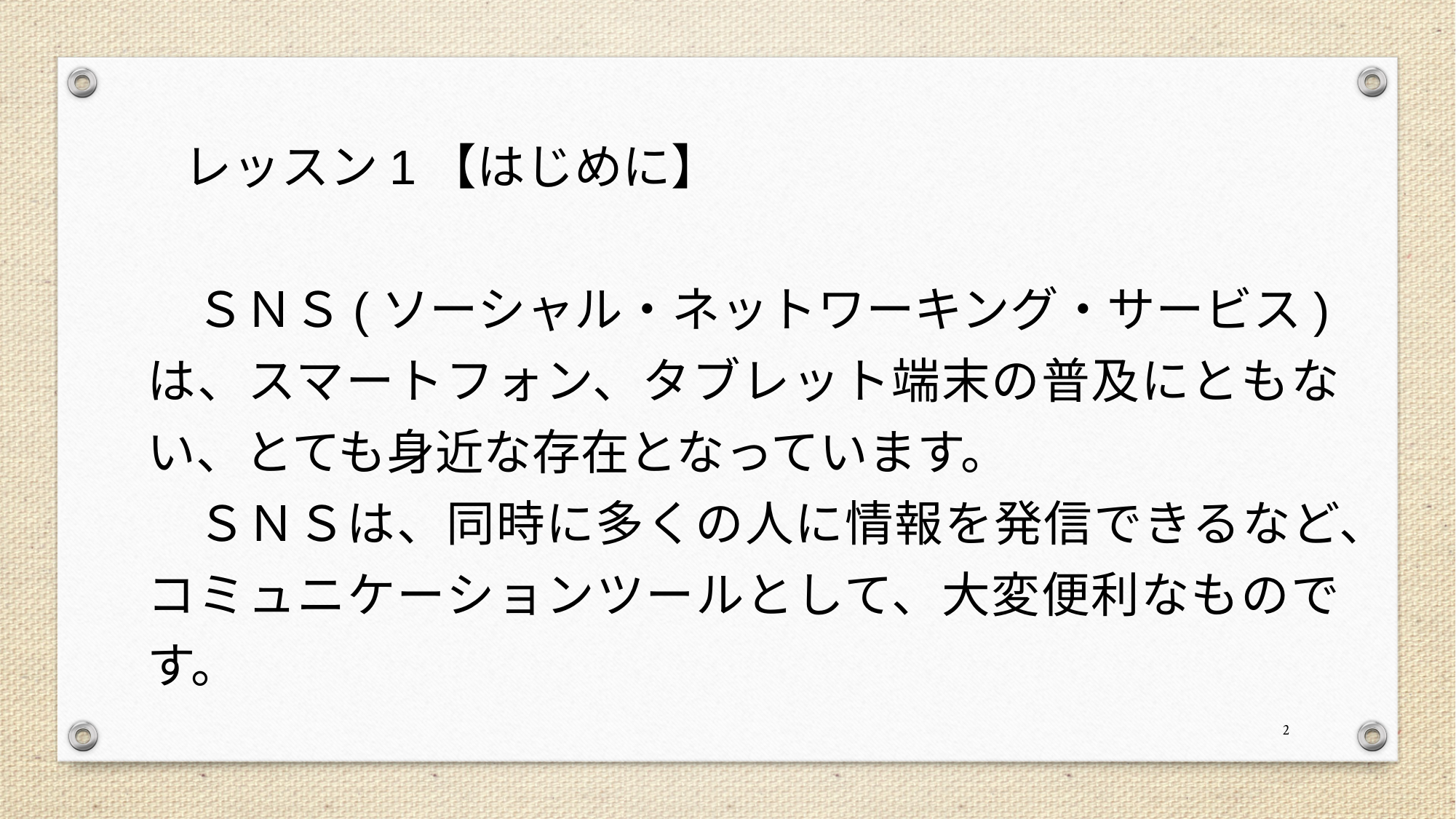

レッスン1【はじめに】

　ＳＮＳ(ソーシャル・ネットワーキング・サービス)は、スマートフォン、タブレット端末の普及にともない、とても身近な存在となっています。
　ＳＮＳは、同時に多くの人に情報を発信できるなど、コミュニケーションツールとして、大変便利なものです。
2